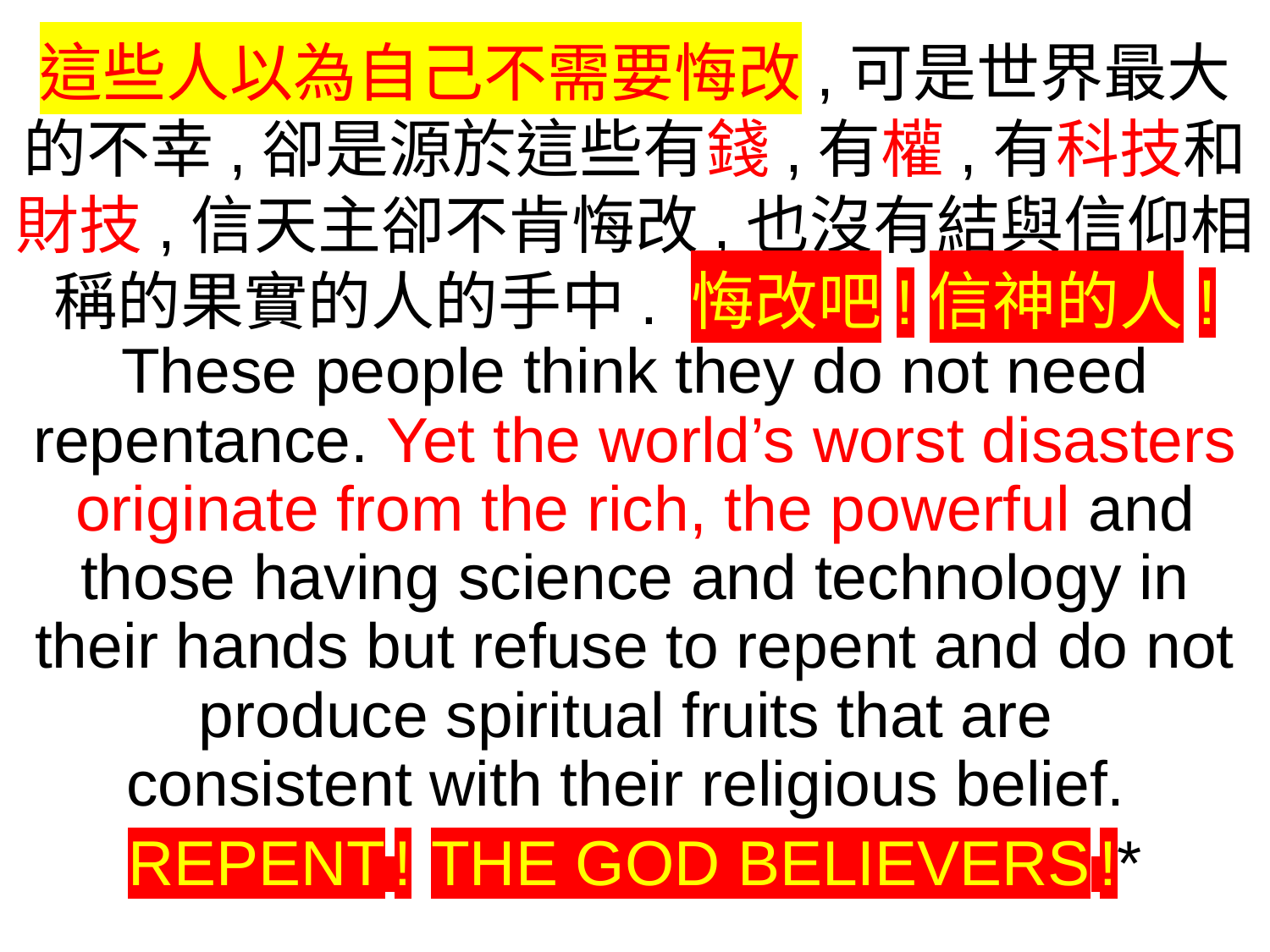

這些人以為自己不需要悔改,可是世界最大的不幸,卻是源於這些有錢,有權,有科技和財技,信天主卻不肯悔改,也沒有結與信仰相稱的果實的人的手中. 悔改吧!信神的人!
These people think they do not need repentance. Yet the world’s worst disasters originate from the rich, the powerful and those having science and technology in their hands but refuse to repent and do not produce spiritual fruits that are
consistent with their religious belief.
REPENT !  THE GOD BELIEVERS !*